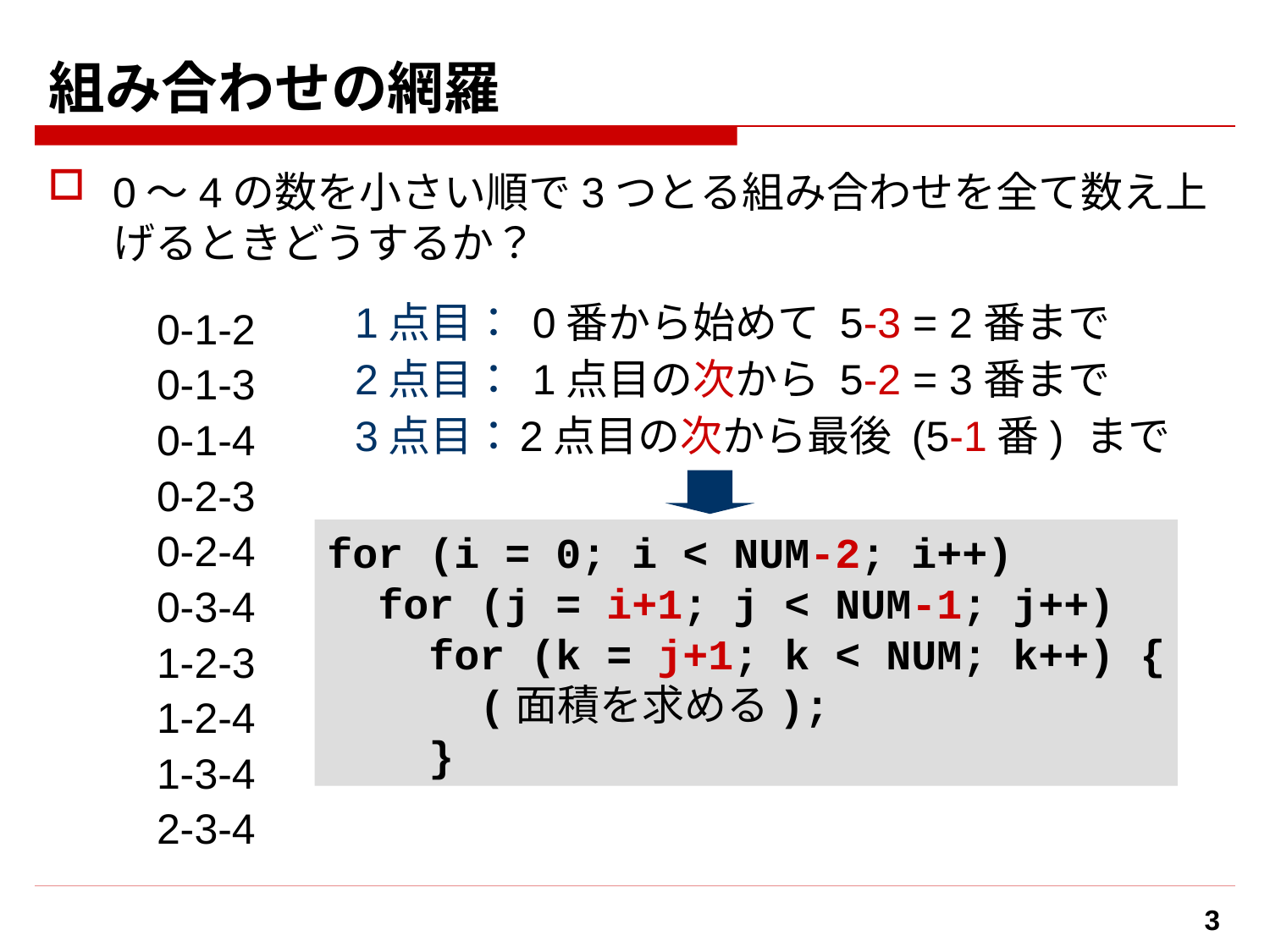

# 組み合わせの網羅
0～4の数を小さい順で3つとる組み合わせを全て数え上げるときどうするか？
1点目：
0番から始めて 5-3 = 2番まで
0-1-2
2点目：
1点目の次から 5-2 = 3番まで
0-1-3
3点目：
2点目の次から最後 (5-1番) まで
0-1-4
0-2-3

0-2-4
for (i = 0; i < NUM-2; i++)
  for (j = i+1; j < NUM-1; j++)
    for (k = j+1; k < NUM; k++) {
      (面積を求める);
    }
0-3-4
1-2-3
1-2-4
1-3-4
2-3-4
3